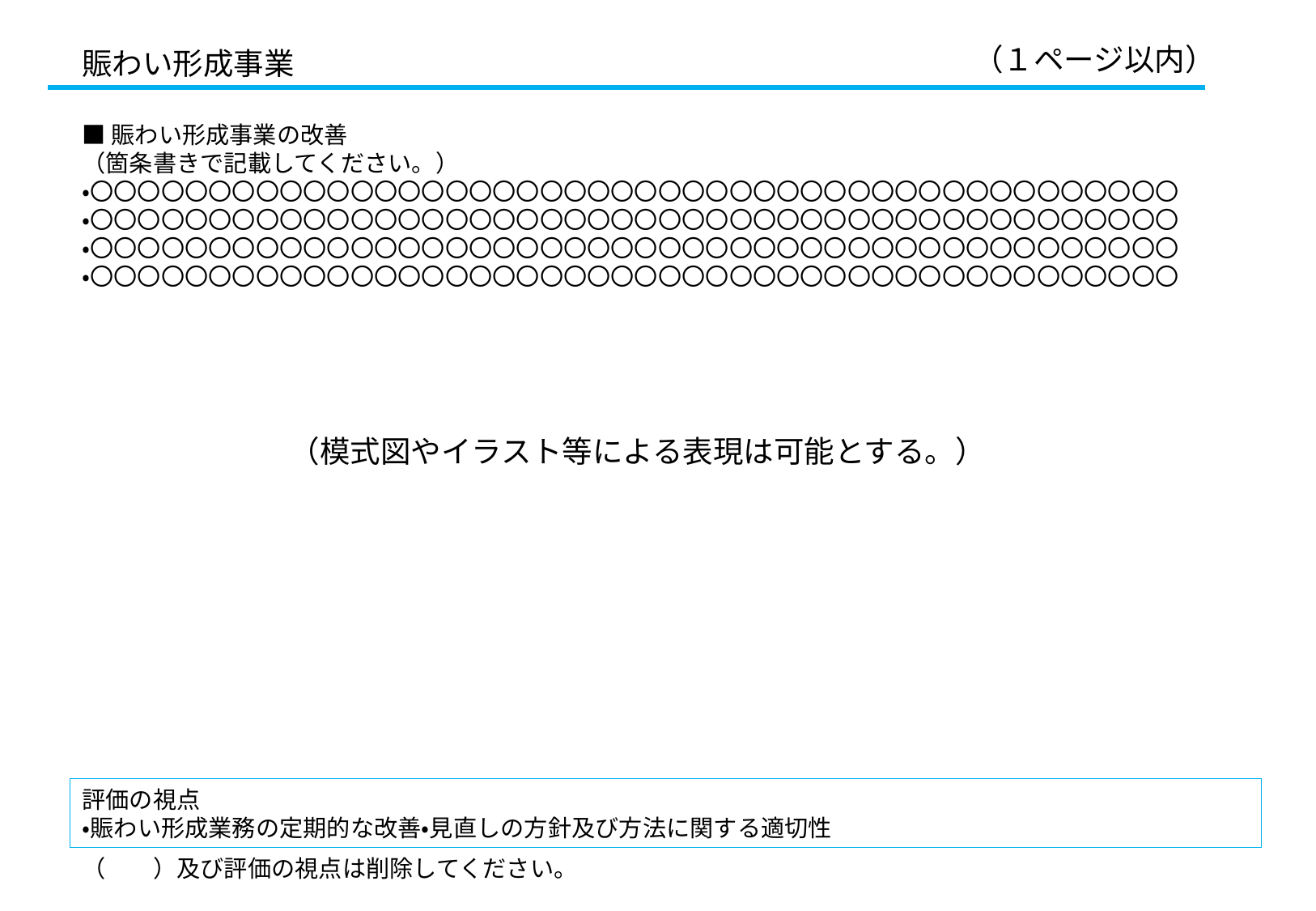

（１ページ以内）
賑わい形成事業
■賑わい形成事業の改善
（箇条書きで記載してください。）
・〇〇〇〇〇〇〇〇〇〇〇〇〇〇〇〇〇〇〇〇〇〇〇〇〇〇〇〇〇〇〇〇〇〇〇〇〇〇〇〇〇〇〇〇〇〇
・〇〇〇〇〇〇〇〇〇〇〇〇〇〇〇〇〇〇〇〇〇〇〇〇〇〇〇〇〇〇〇〇〇〇〇〇〇〇〇〇〇〇〇〇〇〇
・〇〇〇〇〇〇〇〇〇〇〇〇〇〇〇〇〇〇〇〇〇〇〇〇〇〇〇〇〇〇〇〇〇〇〇〇〇〇〇〇〇〇〇〇〇〇
・〇〇〇〇〇〇〇〇〇〇〇〇〇〇〇〇〇〇〇〇〇〇〇〇〇〇〇〇〇〇〇〇〇〇〇〇〇〇〇〇〇〇〇〇〇〇
（模式図やイラスト等による表現は可能とする。）
評価の視点
・賑わい形成業務の定期的な改善・見直しの方針及び方法に関する適切性
（　　）及び評価の視点は削除してください。